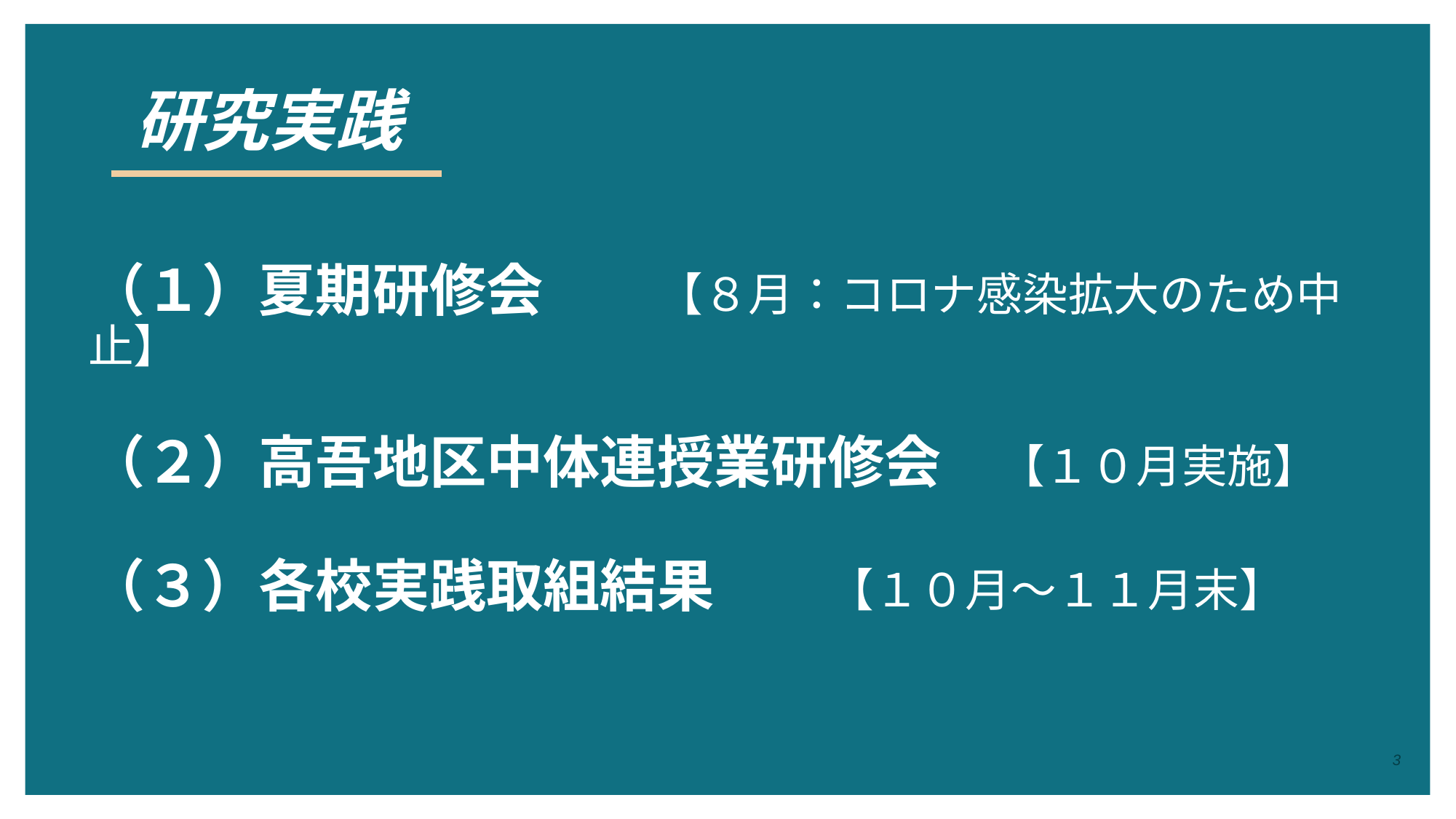

# 研究実践

（１）夏期研修会　　【８月：コロナ感染拡大のため中止】

（２）高吾地区中体連授業研修会　【１０月実施】

（３）各校実践取組結果　　【１０月～１１月末】

3